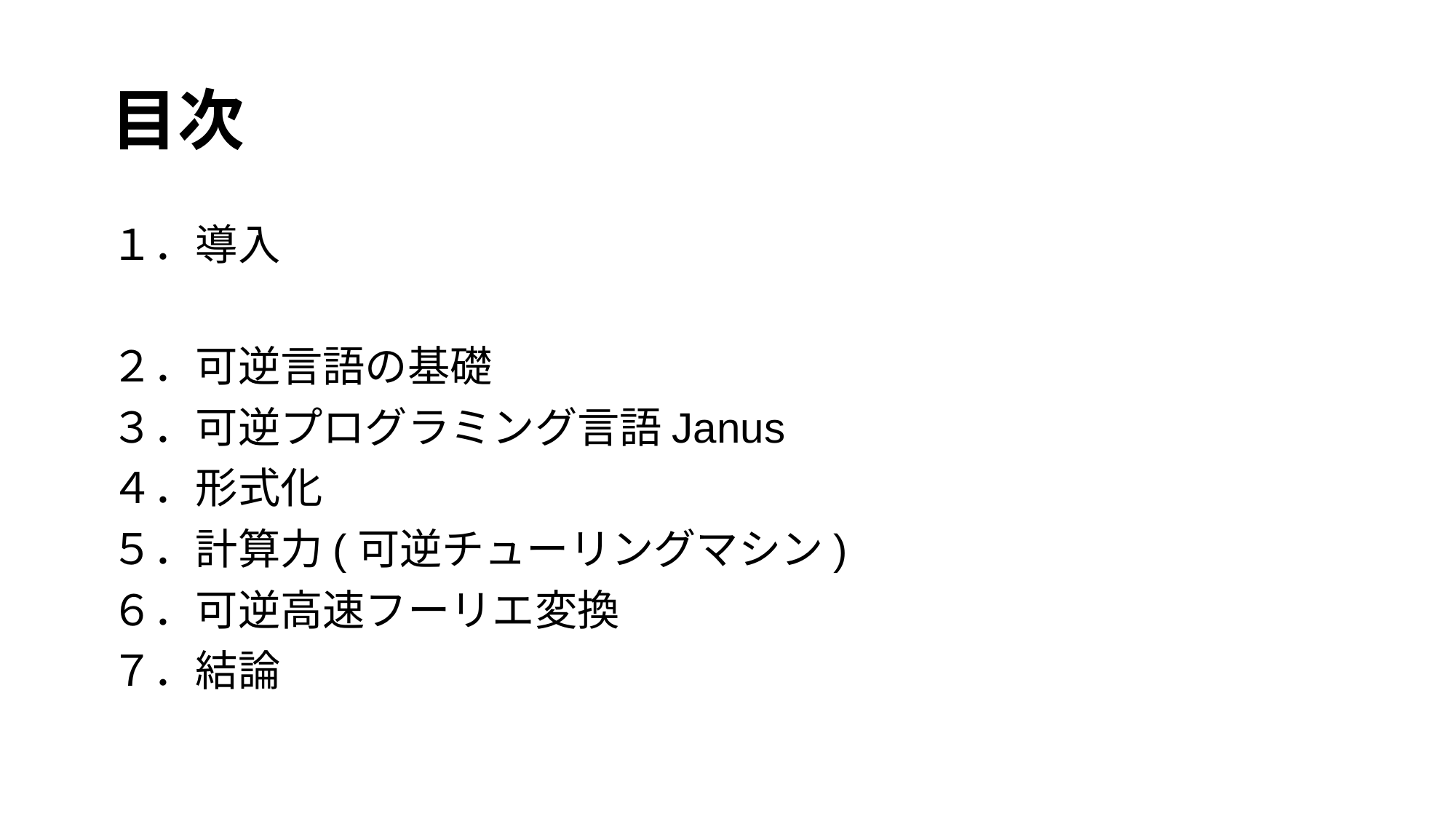

# 目次
１．導入

２．可逆言語の基礎
３．可逆プログラミング言語Janus
４．形式化
５．計算力(可逆チューリングマシン)
６．可逆高速フーリエ変換
７．結論